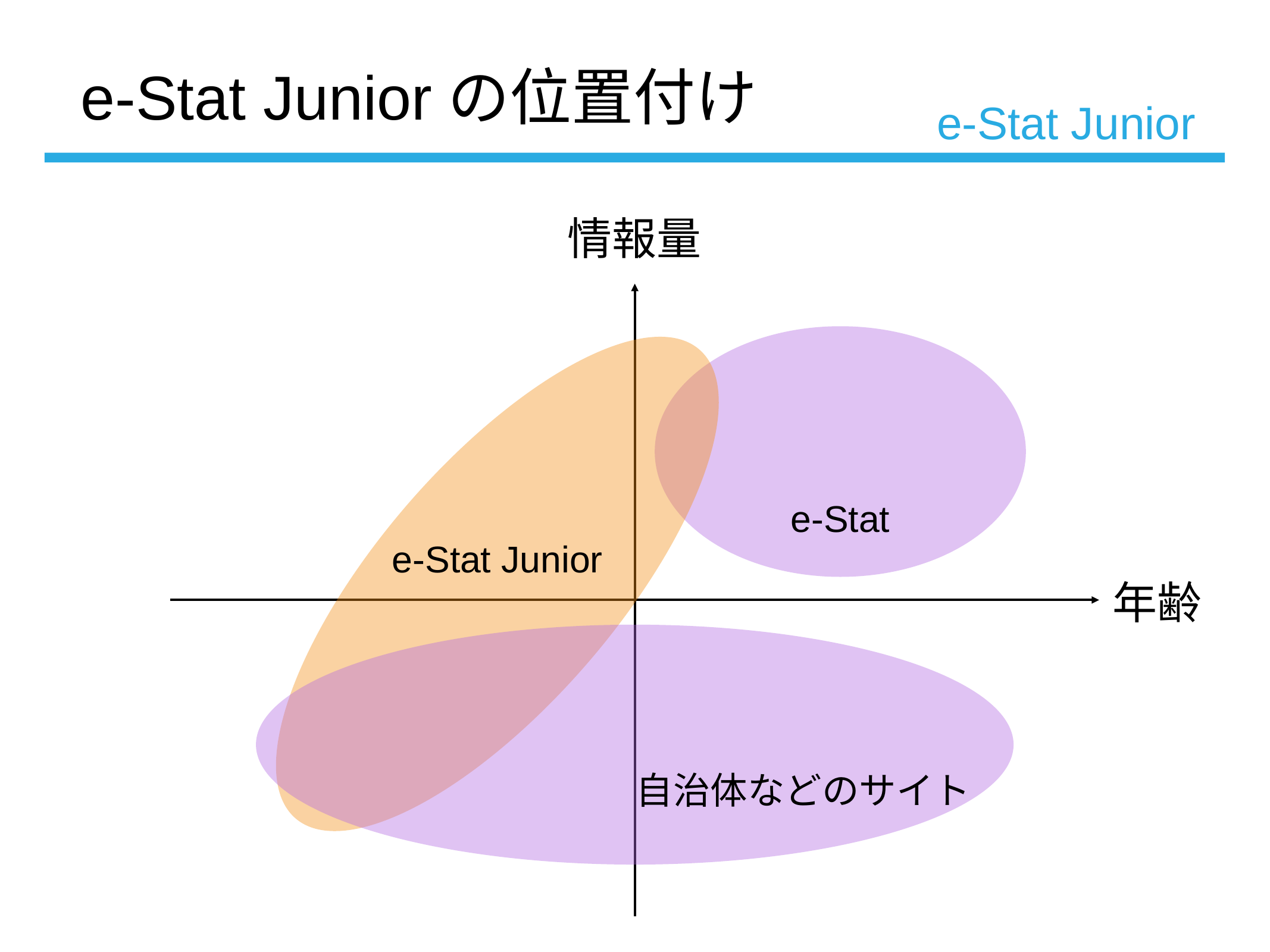

e-Stat Juniorの位置付け
# e-Stat Junior

情報量

e-Stat Junior

e-Stat
年齢

自治体などのサイト